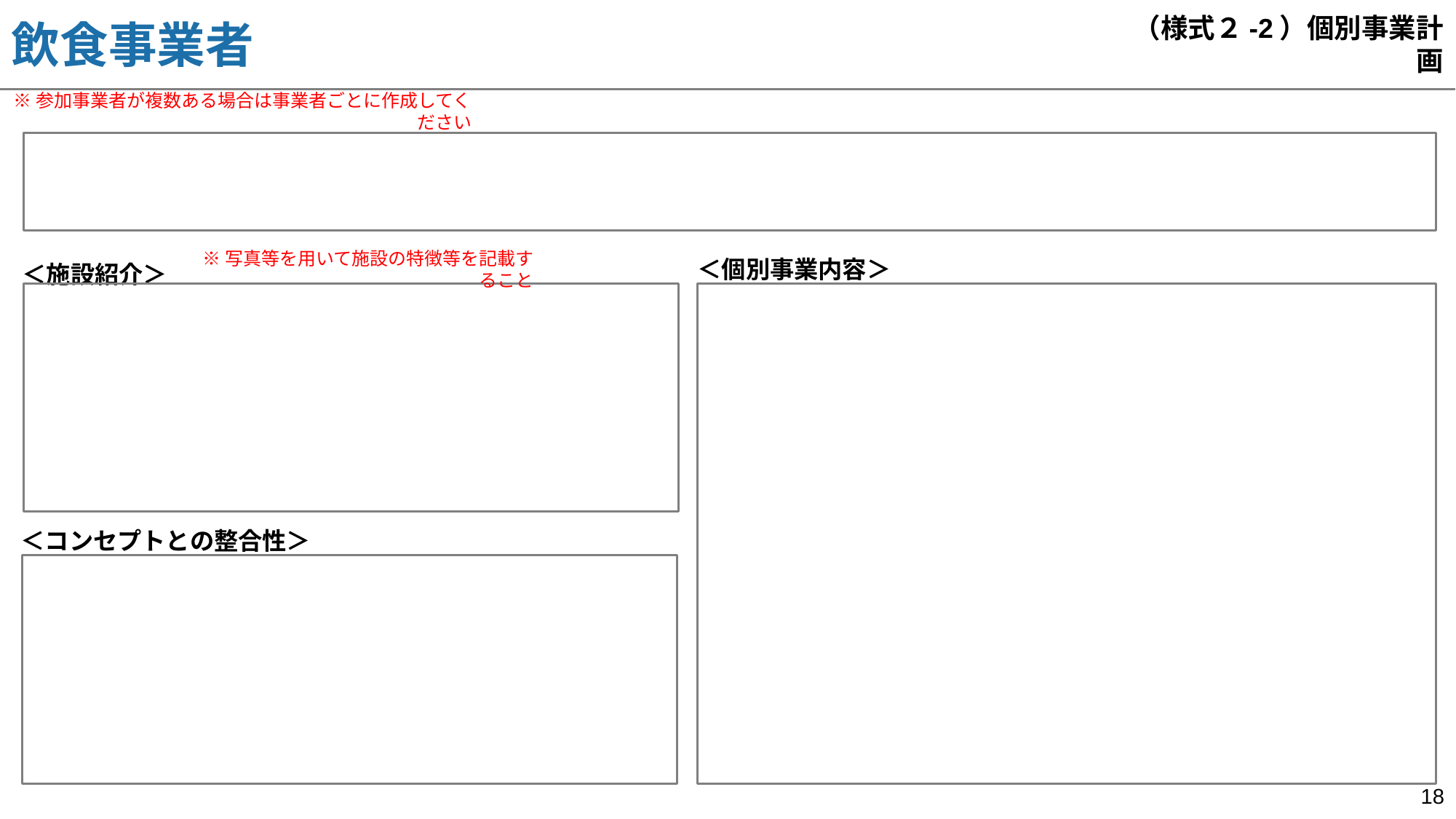

飲食事業者
（様式２-2）個別事業計画
※参加事業者が複数ある場合は事業者ごとに作成してください

＜個別事業内容＞
＜施設紹介＞
※写真等を用いて施設の特徴等を記載すること

＜コンセプトとの整合性＞

18